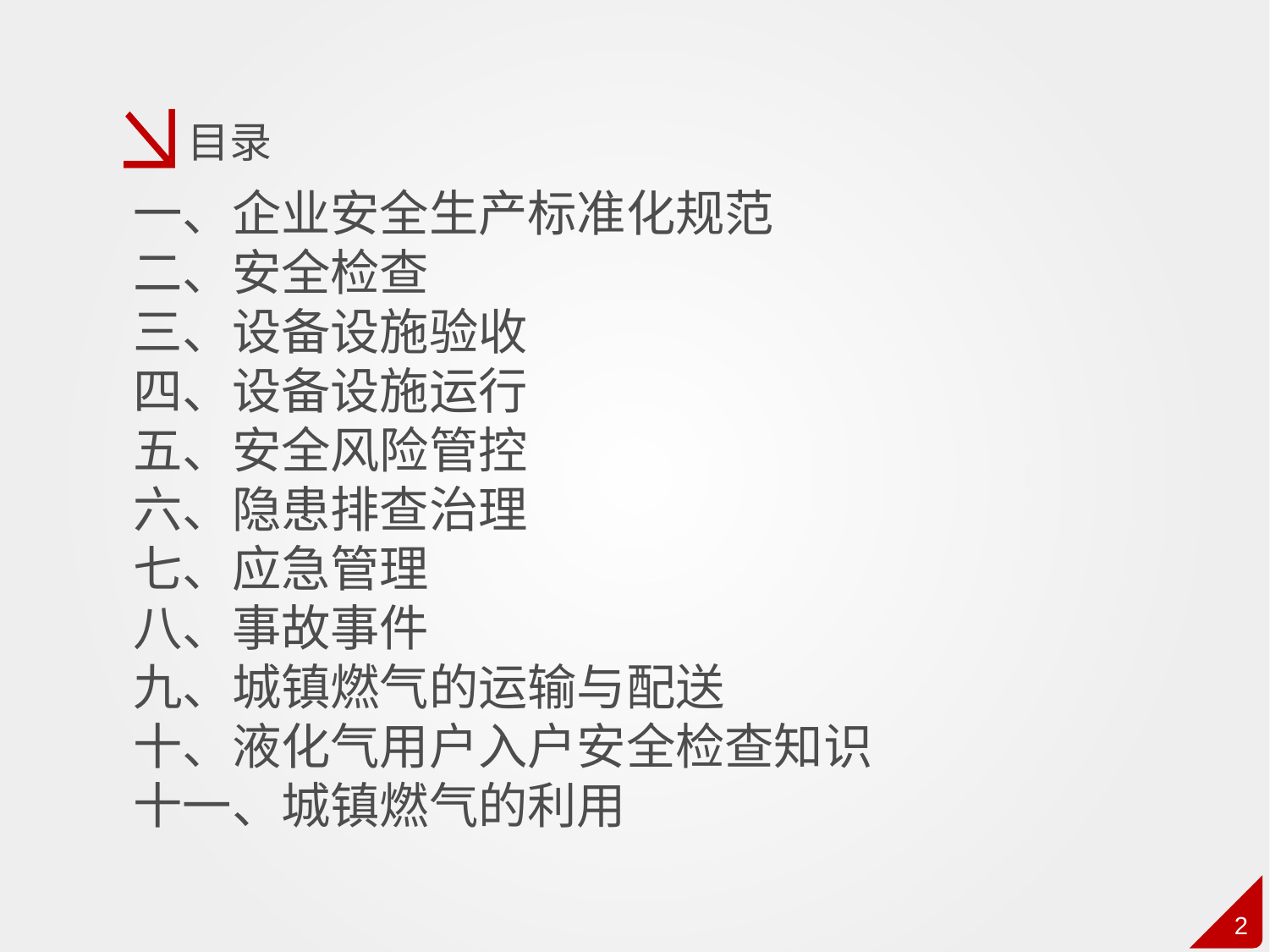

目录
一、企业安全生产标准化规范
二、安全检查
三、设备设施验收
四、设备设施运行
五、安全风险管控
六、隐患排查治理
七、应急管理
八、事故事件
九、城镇燃气的运输与配送
十、液化气用户入户安全检查知识
十一、城镇燃气的利用